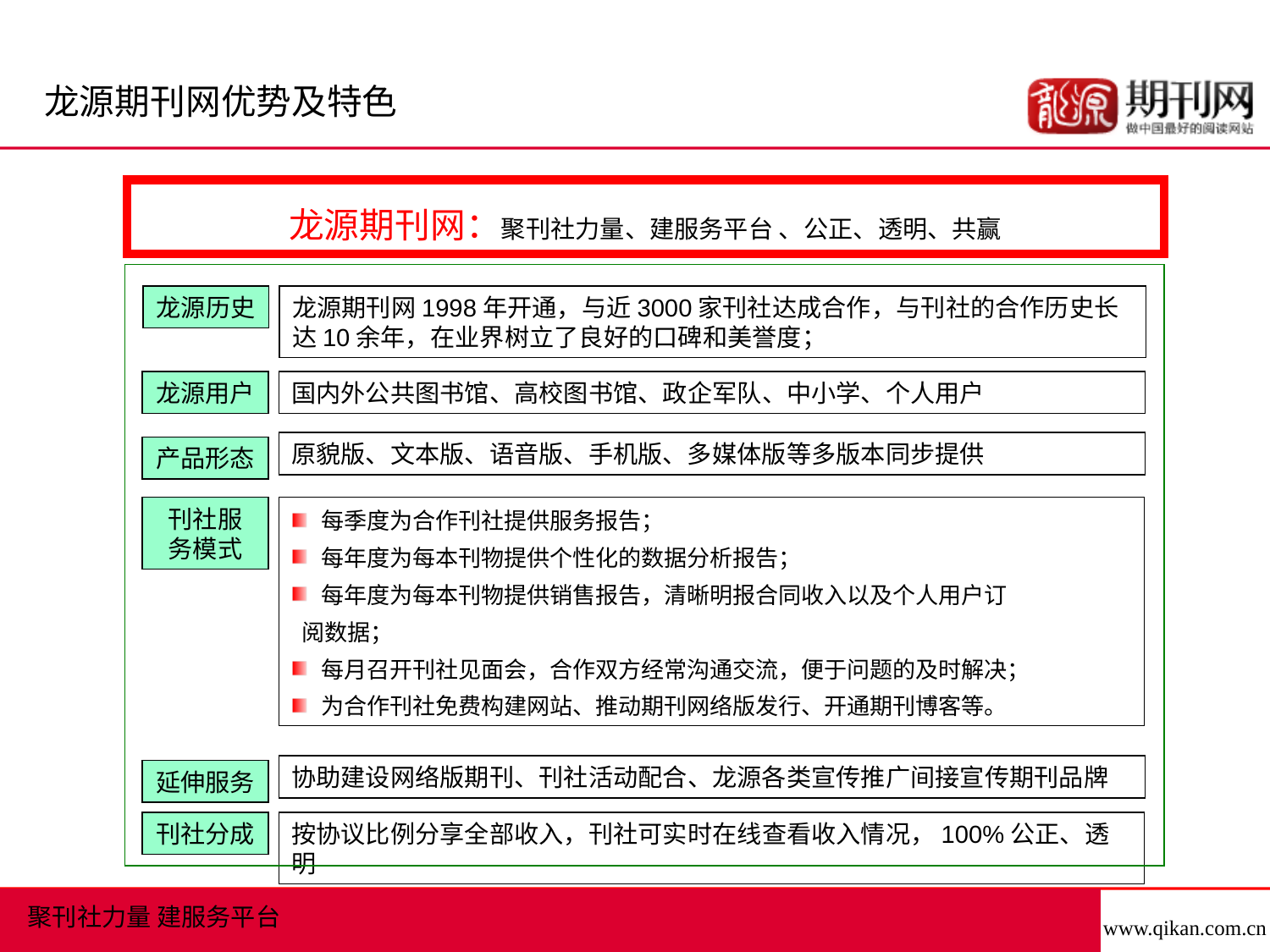

龙源期刊网优势及特色
龙源期刊网：聚刊社力量、建服务平台 、公正、透明、共赢

龙源历史
龙源期刊网1998年开通，与近3000家刊社达成合作，与刊社的合作历史长达10余年，在业界树立了良好的口碑和美誉度；
龙源用户
国内外公共图书馆、高校图书馆、政企军队、中小学、个人用户
原貌版、文本版、语音版、手机版、多媒体版等多版本同步提供
产品形态
刊社服
务模式
每季度为合作刊社提供服务报告；
每年度为每本刊物提供个性化的数据分析报告；
每年度为每本刊物提供销售报告，清晰明报合同收入以及个人用户订
 阅数据；
每月召开刊社见面会，合作双方经常沟通交流，便于问题的及时解决；
为合作刊社免费构建网站、推动期刊网络版发行、开通期刊博客等。
协助建设网络版期刊、刊社活动配合、龙源各类宣传推广间接宣传期刊品牌
延伸服务
刊社分成
按协议比例分享全部收入，刊社可实时在线查看收入情况，100%公正、透明